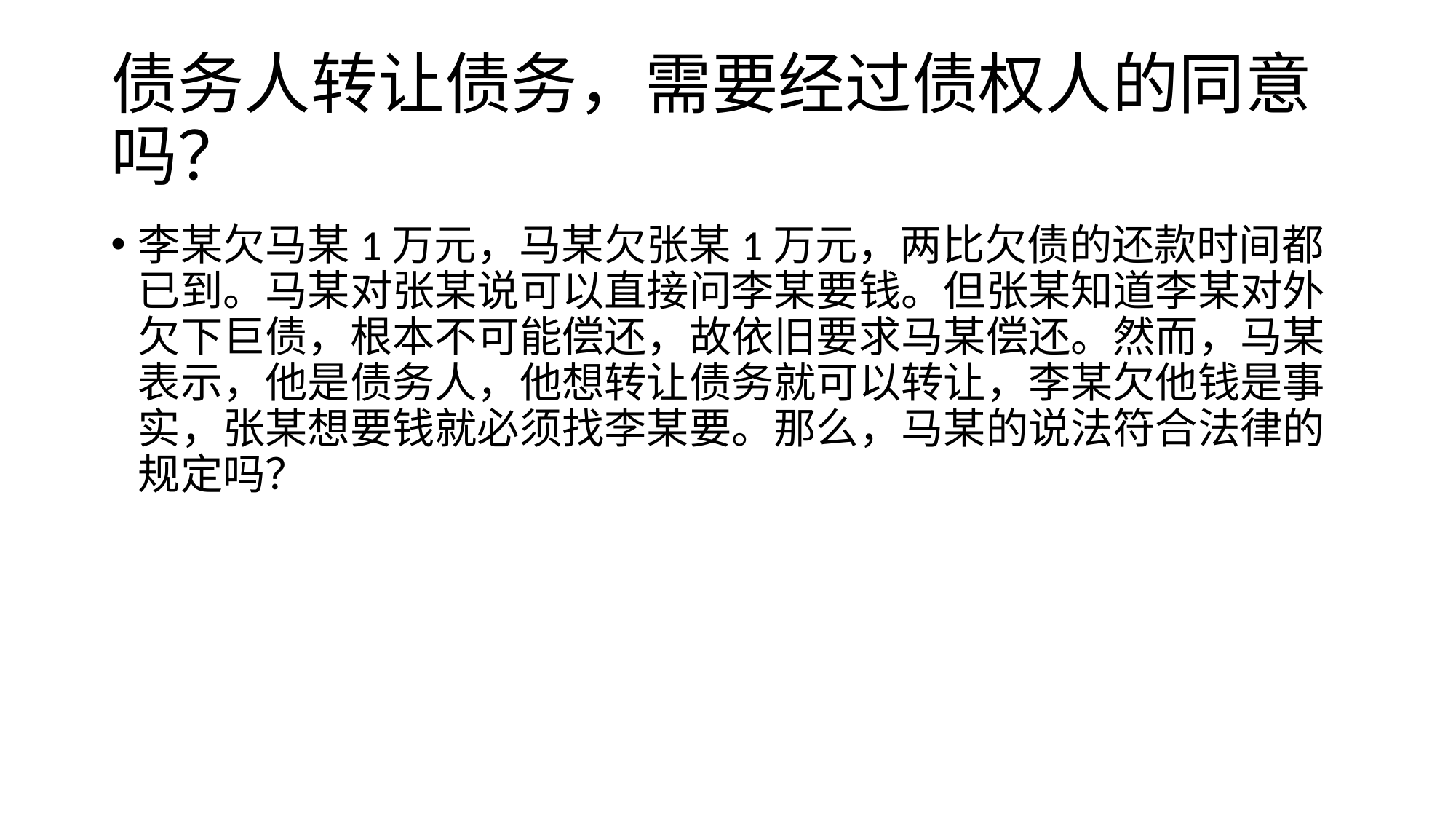

# 债务人转让债务，需要经过债权人的同意吗？
李某欠马某1万元，马某欠张某1万元，两比欠债的还款时间都已到。马某对张某说可以直接问李某要钱。但张某知道李某对外欠下巨债，根本不可能偿还，故依旧要求马某偿还。然而，马某表示，他是债务人，他想转让债务就可以转让，李某欠他钱是事实，张某想要钱就必须找李某要。那么，马某的说法符合法律的规定吗？